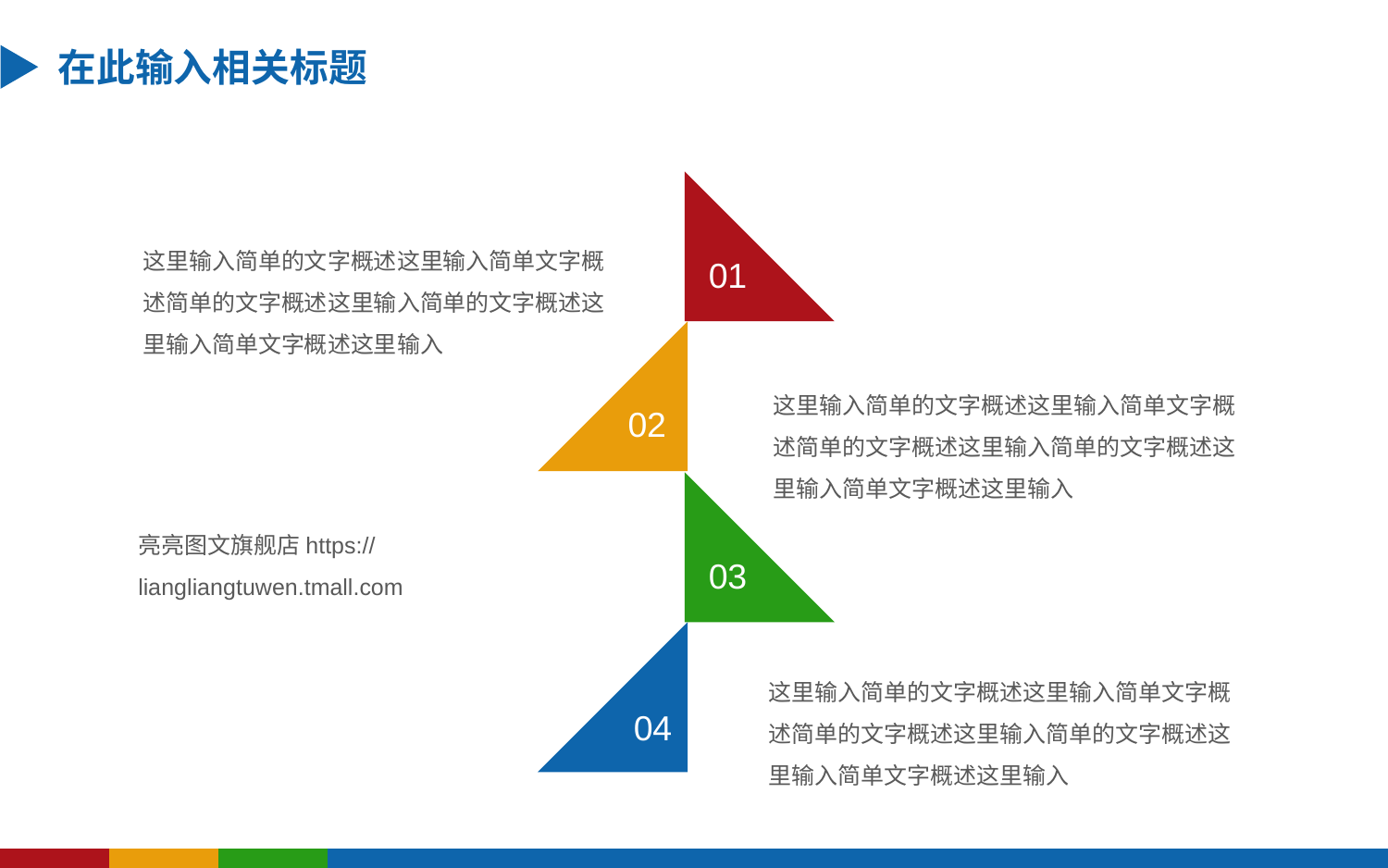

在此输入相关标题

这里输入简单的文字概述这里输入简单文字概述简单的文字概述这里输入简单的文字概述这里输入简单文字概述这里输入
01

这里输入简单的文字概述这里输入简单文字概述简单的文字概述这里输入简单的文字概述这里输入简单文字概述这里输入
02

亮亮图文旗舰店https://liangliangtuwen.tmall.com
03

这里输入简单的文字概述这里输入简单文字概述简单的文字概述这里输入简单的文字概述这里输入简单文字概述这里输入
04